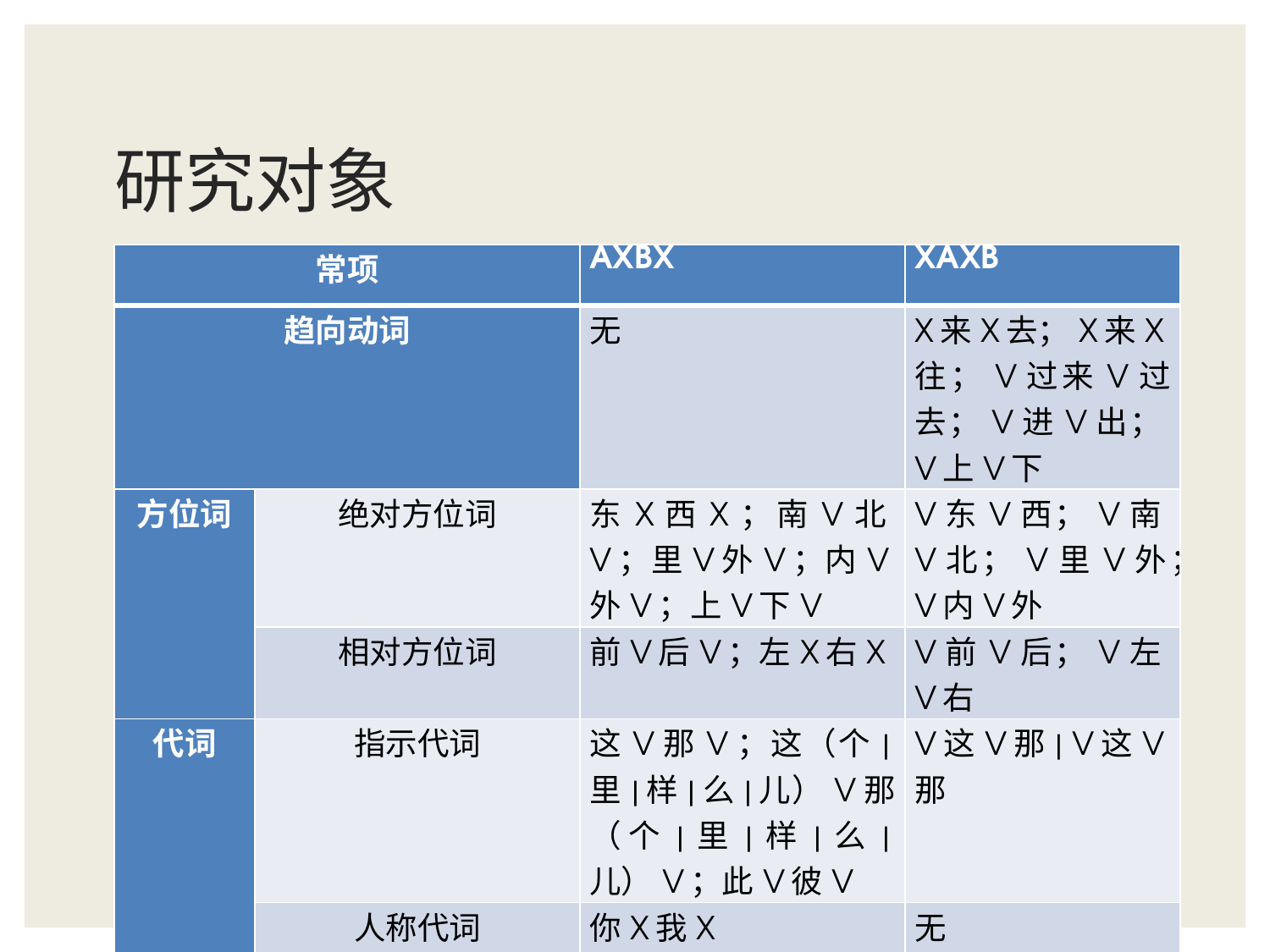

# 研究对象
| 常项 |  | AXBX | XAXB |
| --- | --- | --- | --- |
| 趋向动词 |  | 无 | X来X去；X来X往；V过来V过去；V进V出；V上V下 |
| 方位词 | 绝对方位词 | 东X西X；南V北V；里V外V；内V外V；上V下V | V东V西；V南V北；V里V外；V内V外 |
|  | 相对方位词 | 前V后V；左X右X | V前V后；V左V右 |
| 代词 | 指示代词 | 这V那V；这（个|里|样|么|儿）V那（个|里|样|么|儿）V；此V彼V | V这V那| V这V那 |
|  | 人称代词 | 你X我X | 无 |
| 形容词 |  | 高X低X，深X浅X，长X短X | X高X低，X深X浅 |